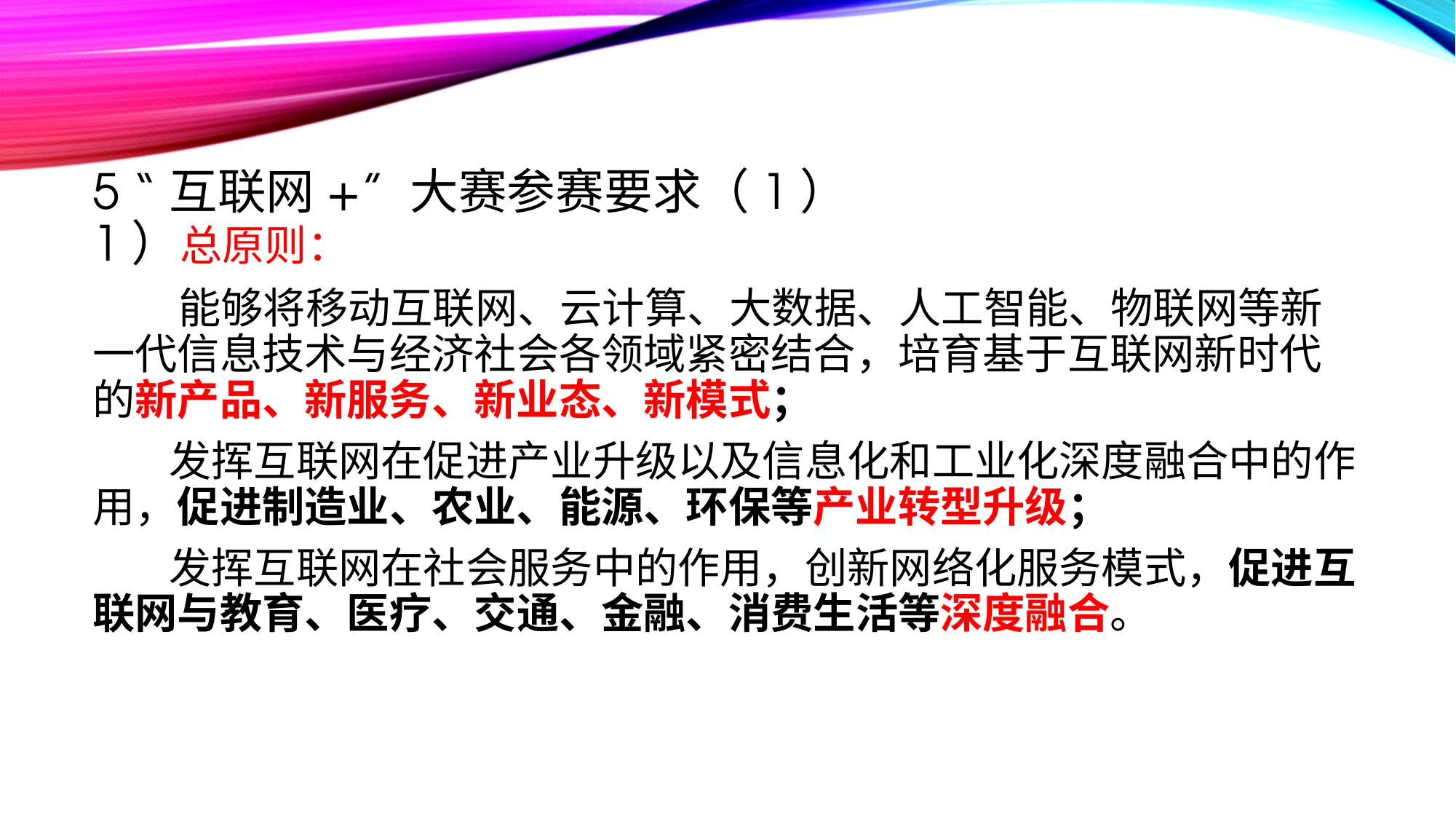

#
5 “互联网+” 大赛参赛要求（1）
1）总原则：
        能够将移动互联网、云计算、大数据、人工智能、物联网等新一代信息技术与经济社会各领域紧密结合，培育基于互联网新时代的新产品、新服务、新业态、新模式；
       发挥互联网在促进产业升级以及信息化和工业化深度融合中的作用，促进制造业、农业、能源、环保等产业转型升级；
       发挥互联网在社会服务中的作用，创新网络化服务模式，促进互联网与教育、医疗、交通、金融、消费生活等深度融合。